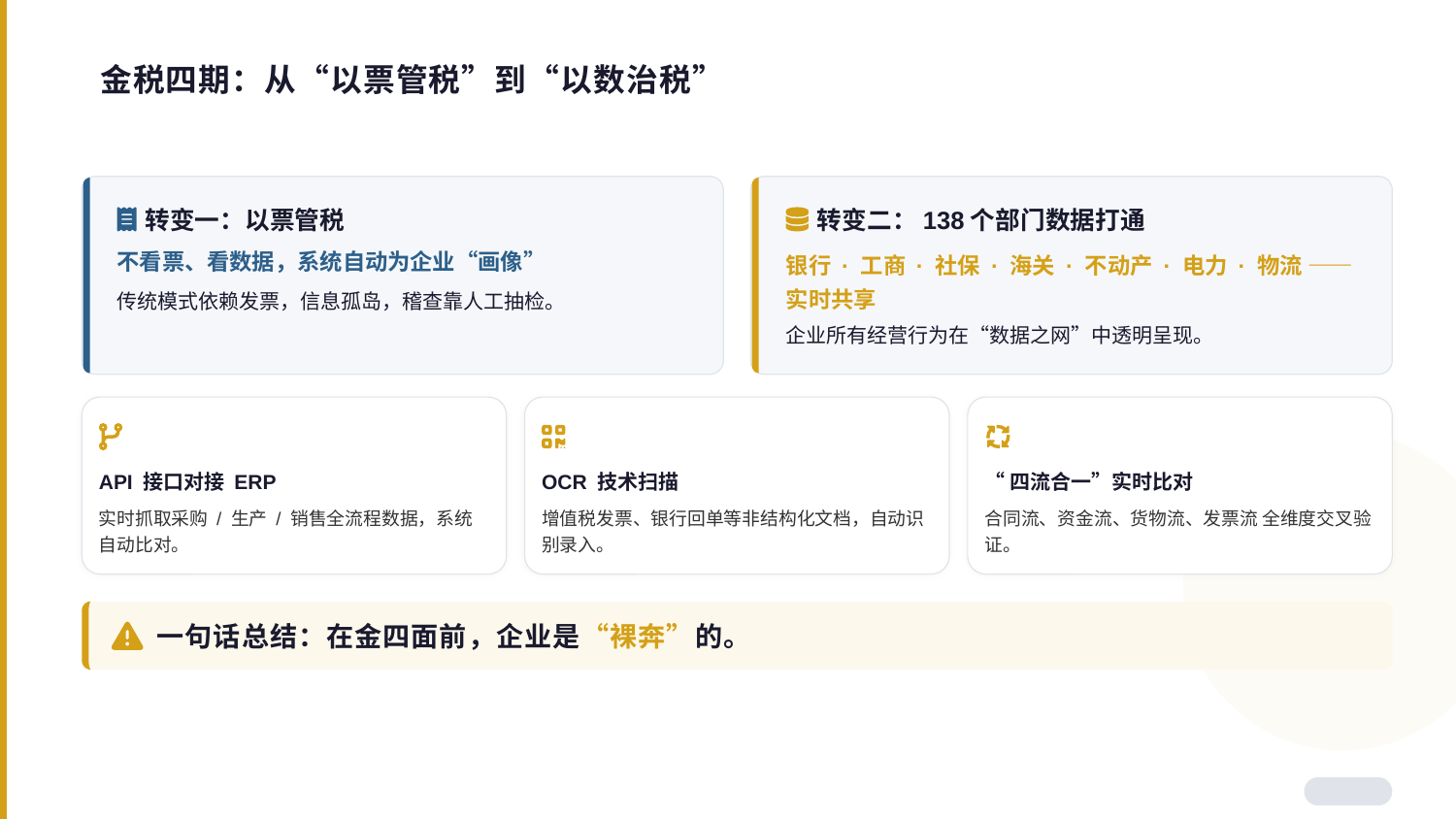

金税四期：从“以票管税”到“以数治税”

转变一：以票管税
转变二：138个部门数据打通

不看票、看数据，系统自动为企业“画像”
银行 · 工商 · 社保 · 海关 · 不动产 · 电力 · 物流 —— 实时共享
传统模式依赖发票，信息孤岛，稽查靠人工抽检。
企业所有经营行为在“数据之网”中透明呈现。

API 接口对接 ERP
OCR 技术扫描
“四流合一”实时比对
实时抓取采购 / 生产 / 销售全流程数据，系统自动比对。
增值税发票、银行回单等非结构化文档，自动识别录入。
合同流、资金流、货物流、发票流 全维度交叉验证。

一句话总结：在金四面前，企业是“裸奔”的。